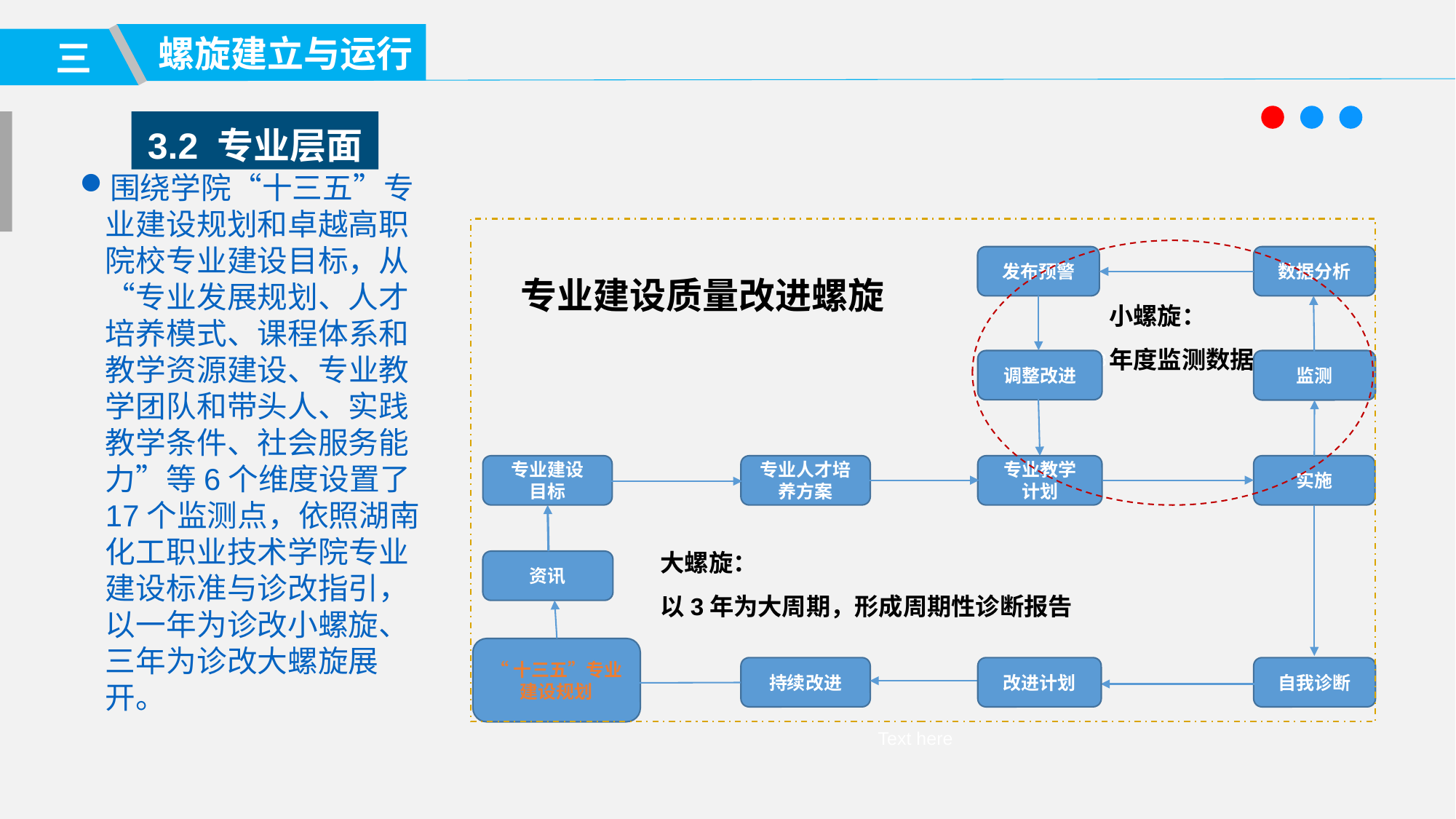

螺旋建立与运行
三

3.2 专业层面
围绕学院“十三五”专业建设规划和卓越高职院校专业建设目标，从“专业发展规划、人才培养模式、课程体系和教学资源建设、专业教学团队和带头人、实践教学条件、社会服务能力”等6个维度设置了17个监测点，依照湖南化工职业技术学院专业建设标准与诊改指引，以一年为诊改小螺旋、三年为诊改大螺旋展开。

发布预警

数据分析

小螺旋：
年度监测数据
Text 03

调整改进

监测

专业建设
目标

专业人才培养方案

专业教学
计划

实施
大螺旋：
以3年为大周期，形成周期性诊断报告

资讯

“十三五”专业建设规划

持续改进

改进计划

自我诊断

Text here
专业建设质量改进螺旋
34